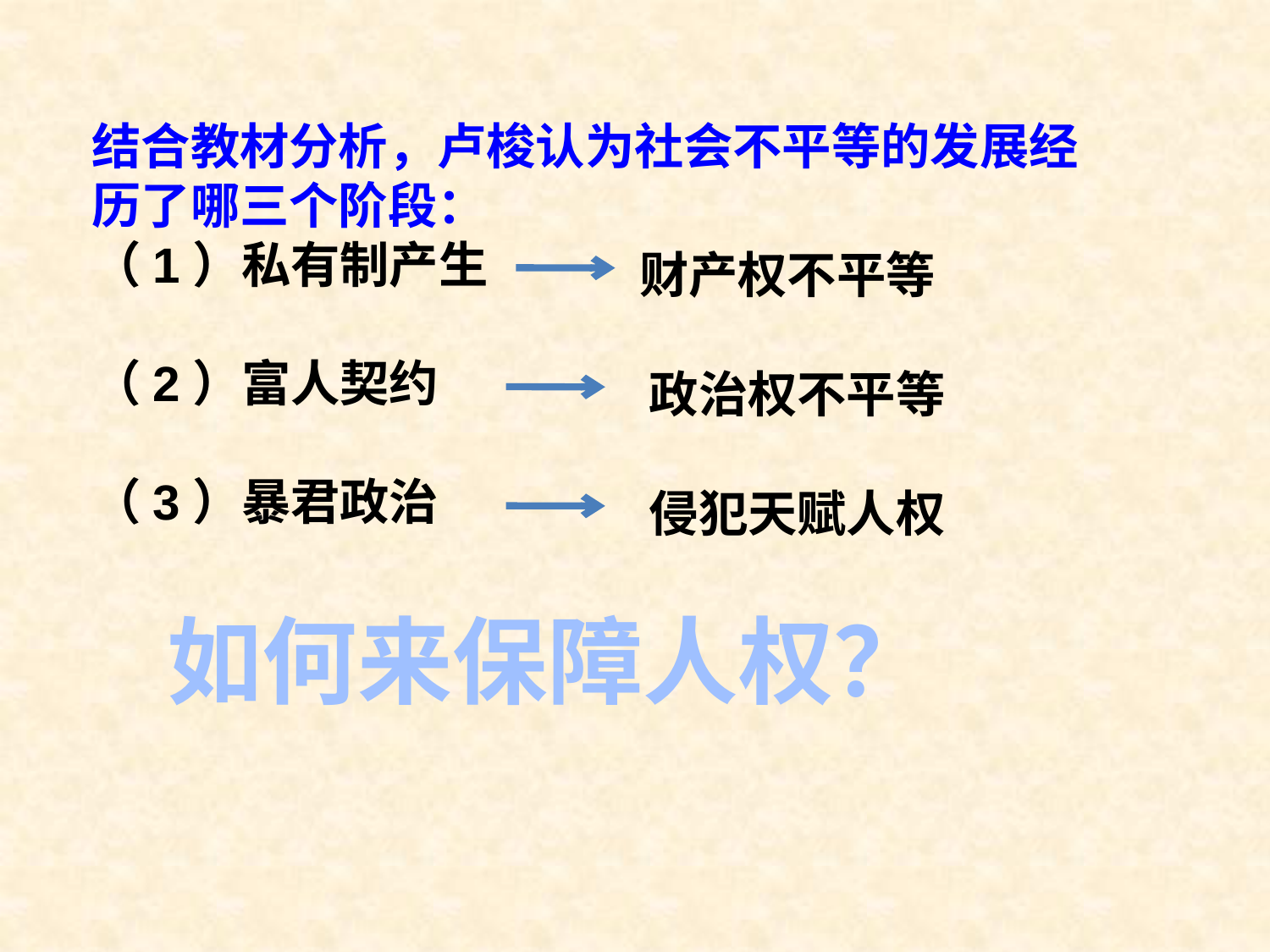

结合教材分析，卢梭认为社会不平等的发展经历了哪三个阶段：
（1）私有制产生

（2）富人契约

（3）暴君政治
财产权不平等
政治权不平等
侵犯天赋人权
如何来保障人权？